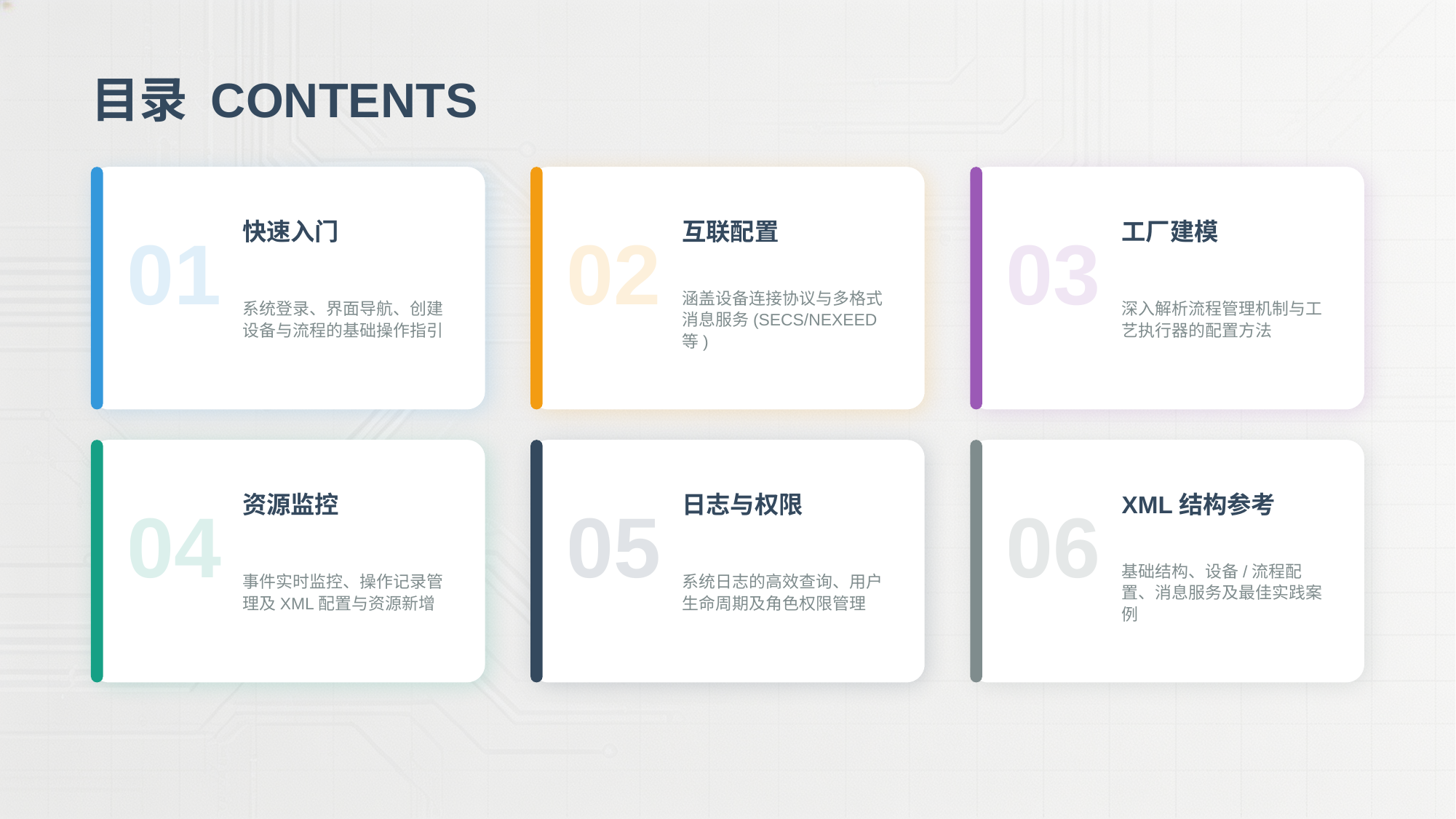

目录 CONTENTS

01
02
03
快速入门
互联配置
工厂建模
系统登录、界面导航、创建设备与流程的基础操作指引
涵盖设备连接协议与多格式消息服务(SECS/NEXEED等)
深入解析流程管理机制与工艺执行器的配置方法

04
05
06
资源监控
日志与权限
XML结构参考
事件实时监控、操作记录管理及XML配置与资源新增
系统日志的高效查询、用户生命周期及角色权限管理
基础结构、设备/流程配置、消息服务及最佳实践案例